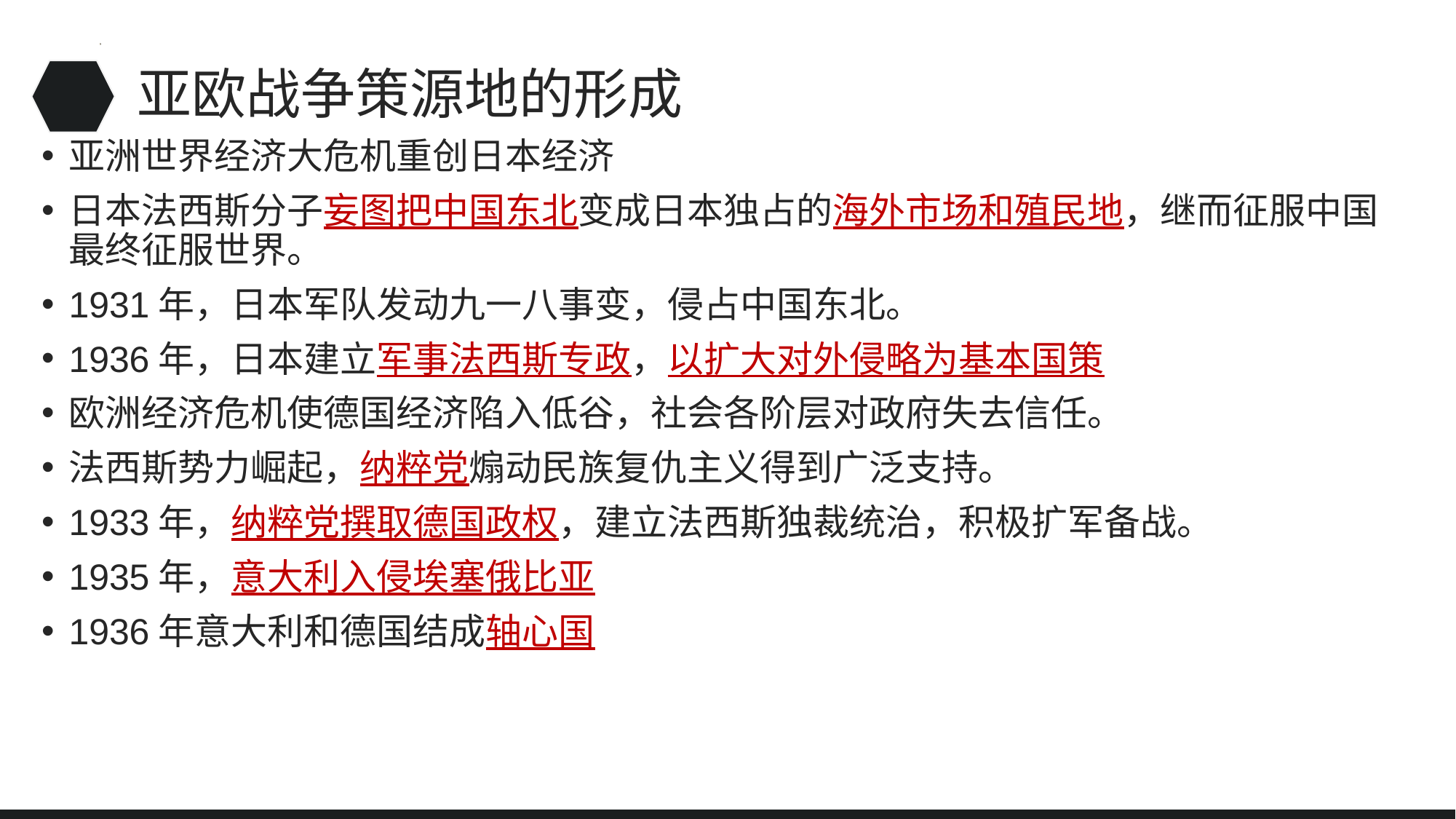

# 亚欧战争策源地的形成
亚洲世界经济大危机重创日本经济
日本法西斯分子妄图把中国东北变成日本独占的海外市场和殖民地，继而征服中国最终征服世界。
1931年，日本军队发动九一八事变，侵占中国东北。
1936年，日本建立军事法西斯专政，以扩大对外侵略为基本国策
欧洲经济危机使德国经济陷入低谷，社会各阶层对政府失去信任。
法西斯势力崛起，纳粹党煽动民族复仇主义得到广泛支持。
1933年，纳粹党撰取德国政权，建立法西斯独裁统治，积极扩军备战。
1935年，意大利入侵埃塞俄比亚
1936年意大利和德国结成轴心国